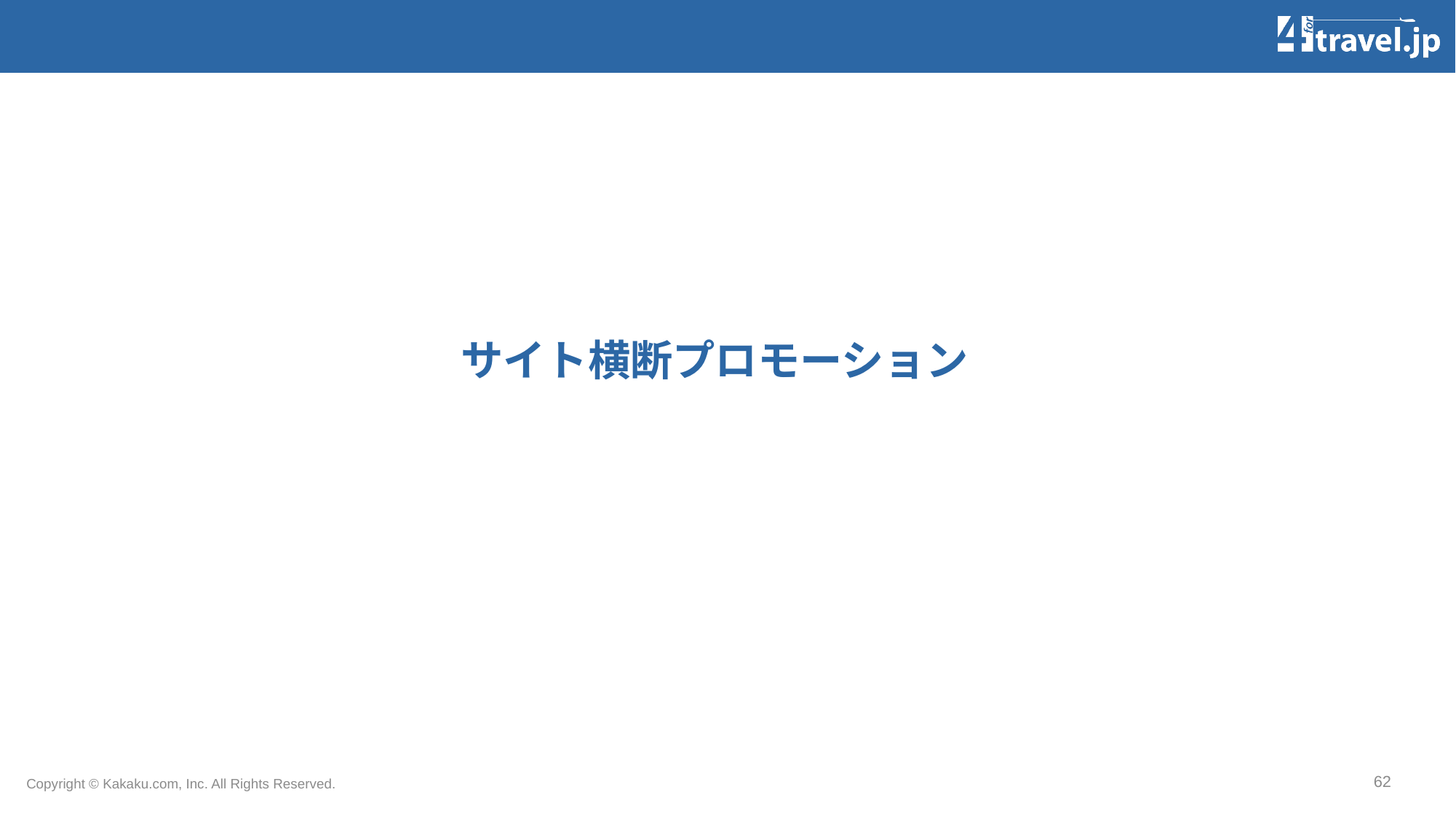

# サイト横断プロモーション
62
Copyright © Kakaku.com, Inc. All Rights Reserved.